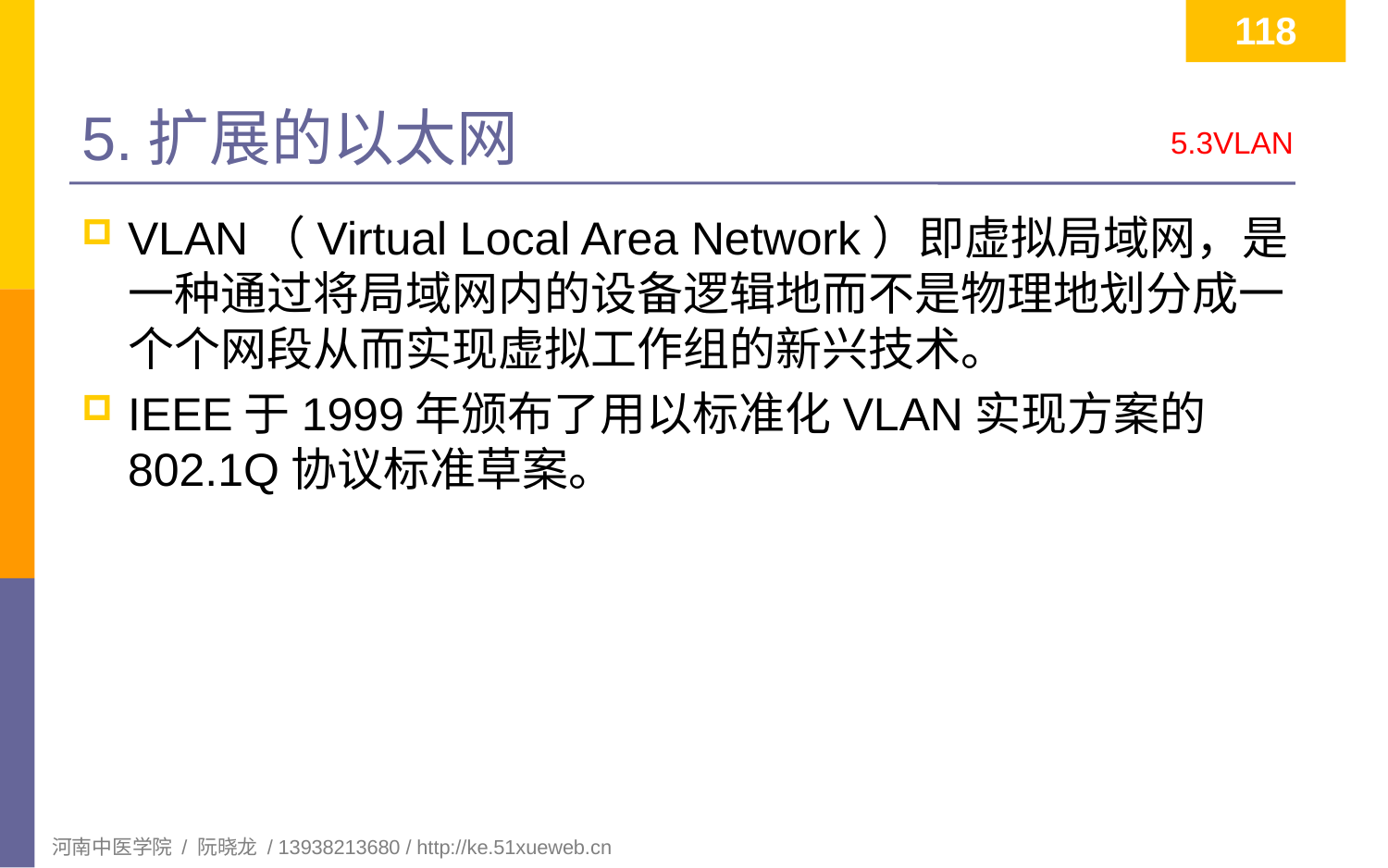

118
# 5.扩展的以太网
5.3VLAN
VLAN（Virtual Local Area Network）即虚拟局域网，是一种通过将局域网内的设备逻辑地而不是物理地划分成一个个网段从而实现虚拟工作组的新兴技术。
IEEE于1999年颁布了用以标准化VLAN实现方案的802.1Q协议标准草案。